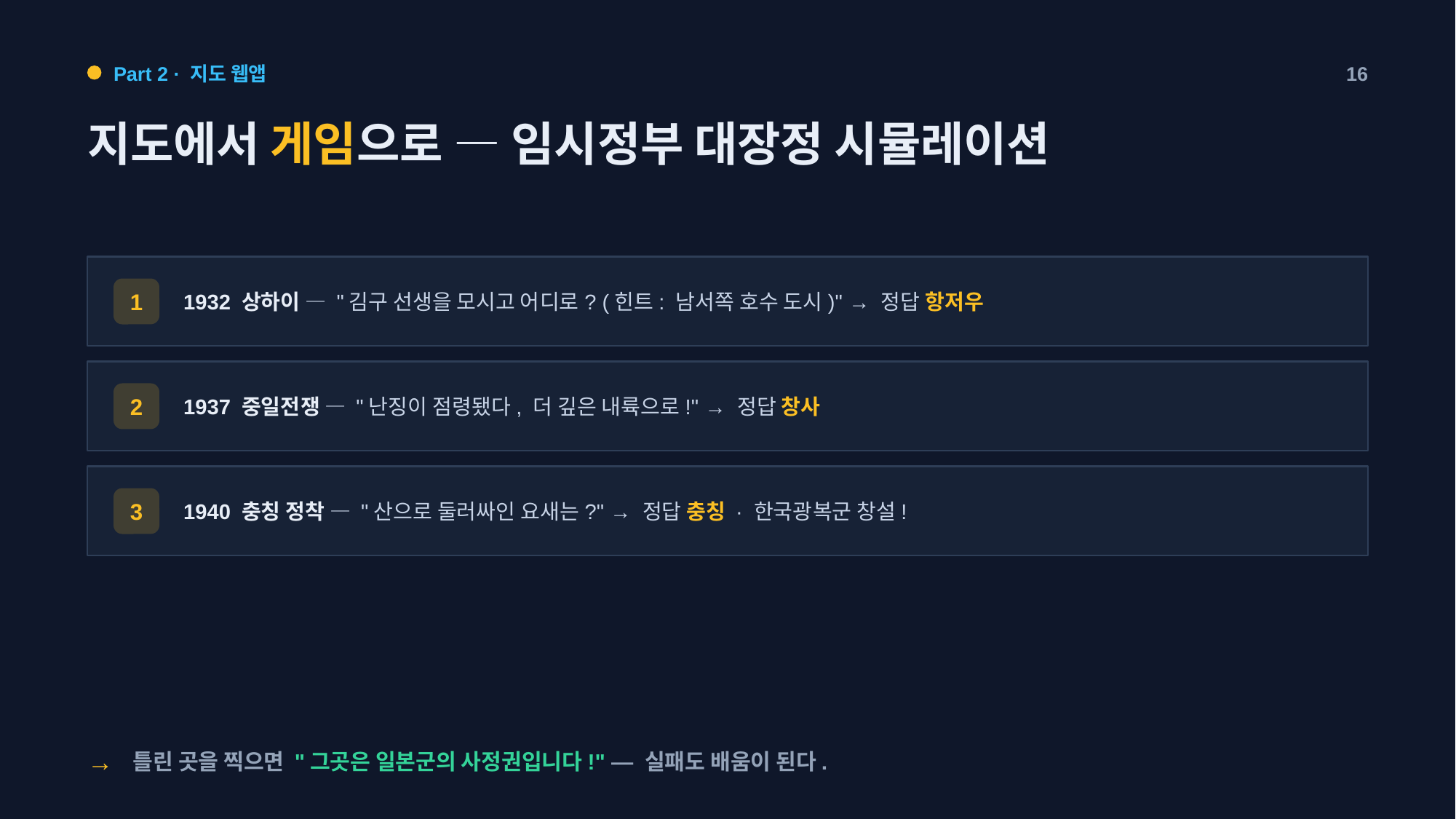

Part 2 · 지도 웹앱
16

지도에서 게임으로 — 임시정부 대장정 시뮬레이션

1932 상하이 — "김구 선생을 모시고 어디로? (힌트: 남서쪽 호수 도시)" → 정답 항저우

1

1937 중일전쟁 — "난징이 점령됐다, 더 깊은 내륙으로!" → 정답 창사

2

1940 충칭 정착 — "산으로 둘러싸인 요새는?" → 정답 충칭 · 한국광복군 창설!

3
→
틀린 곳을 찍으면 "그곳은 일본군의 사정권입니다!" — 실패도 배움이 된다.